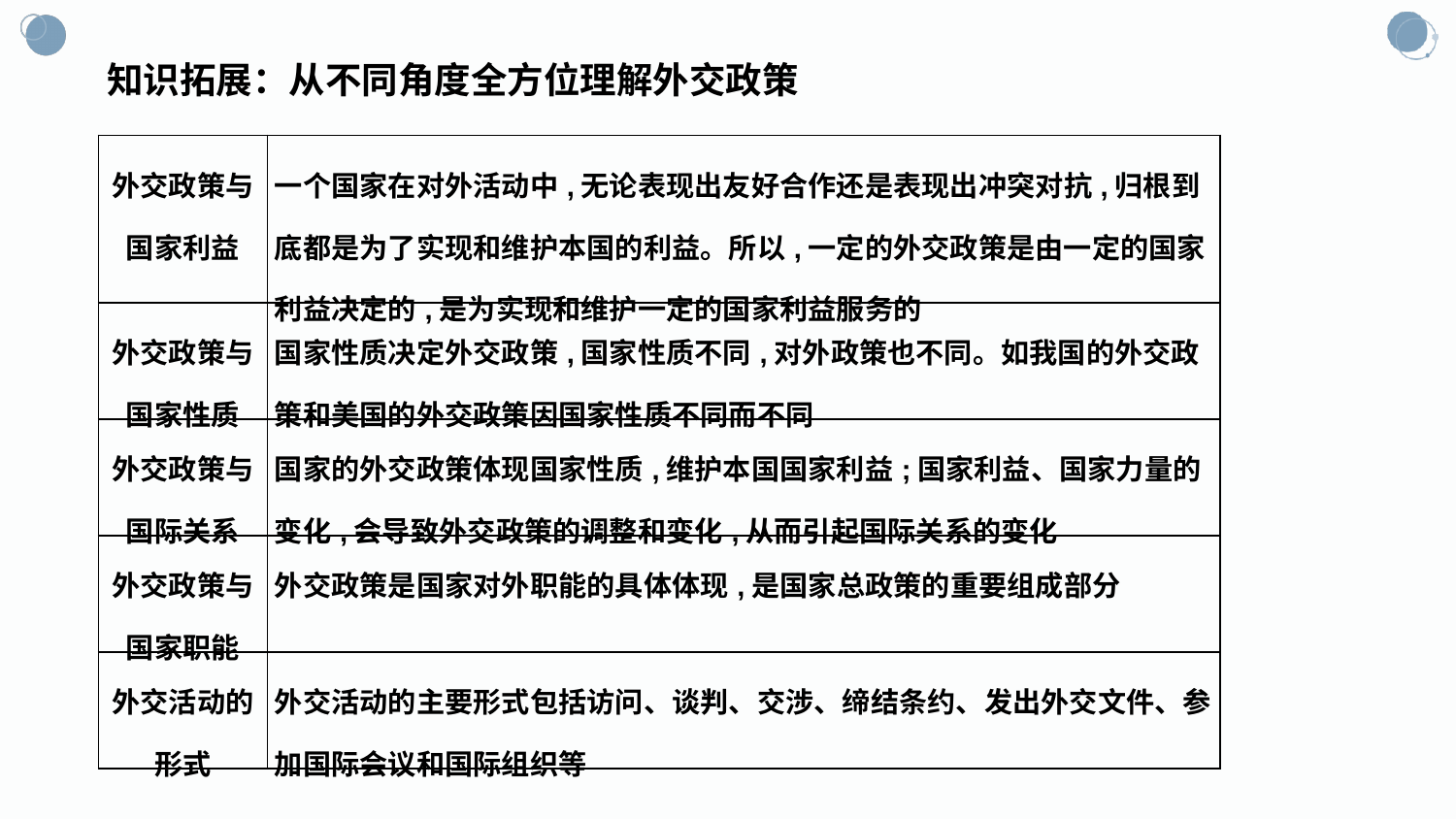

知识拓展：从不同角度全方位理解外交政策
| 外交政策与国家利益 | 一个国家在对外活动中,无论表现出友好合作还是表现出冲突对抗,归根到底都是为了实现和维护本国的利益。所以,一定的外交政策是由一定的国家利益决定的,是为实现和维护一定的国家利益服务的 |
| --- | --- |
| 外交政策与国家性质 | 国家性质决定外交政策,国家性质不同,对外政策也不同。如我国的外交政策和美国的外交政策因国家性质不同而不同 |
| 外交政策与国际关系 | 国家的外交政策体现国家性质,维护本国国家利益;国家利益、国家力量的变化,会导致外交政策的调整和变化,从而引起国际关系的变化 |
| 外交政策与国家职能 | 外交政策是国家对外职能的具体体现,是国家总政策的重要组成部分 |
| 外交活动的形式 | 外交活动的主要形式包括访问、谈判、交涉、缔结条约、发出外交文件、参加国际会议和国际组织等 |